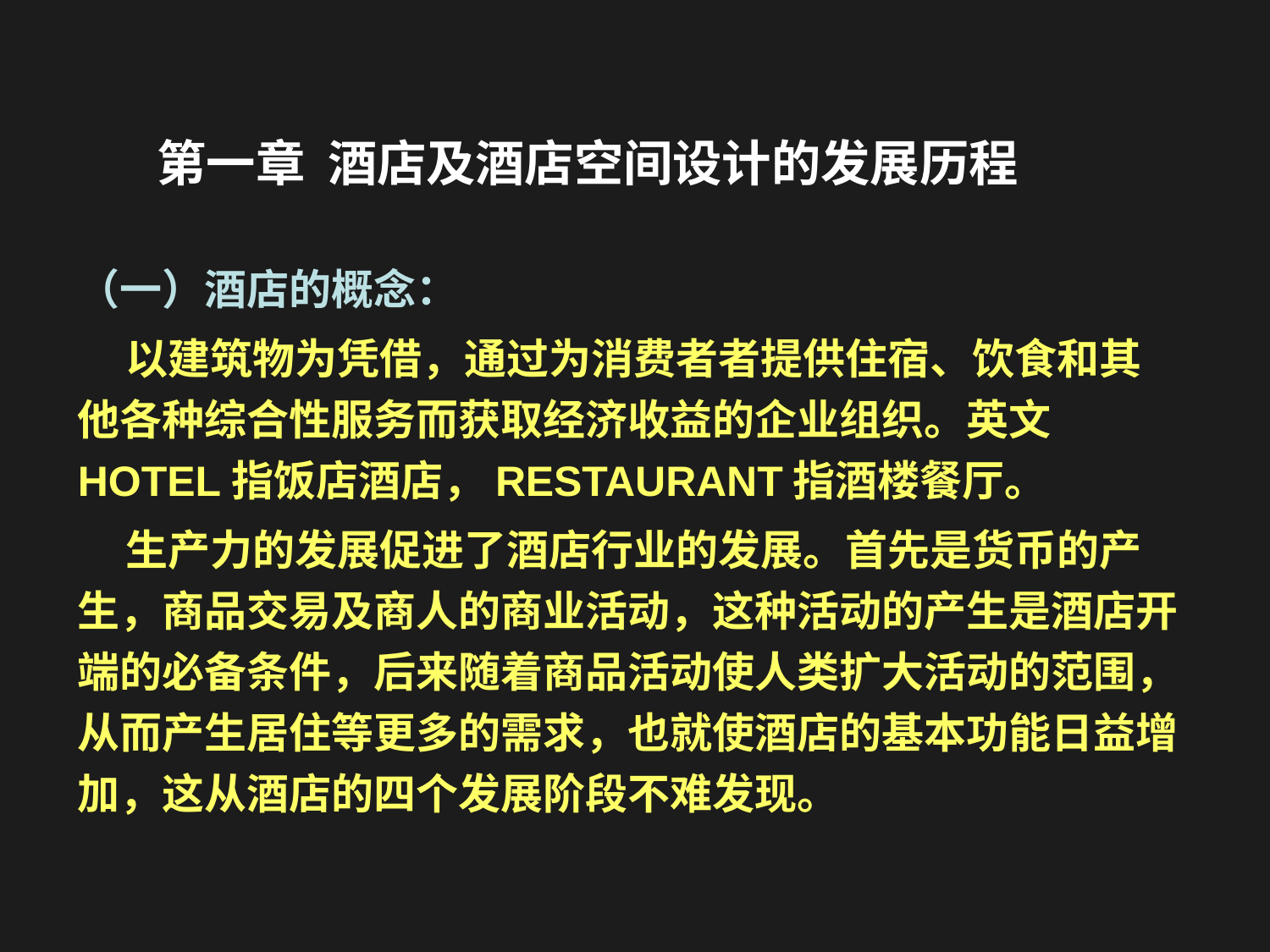

第一章  酒店及酒店空间设计的发展历程
（一）酒店的概念：
    以建筑物为凭借，通过为消费者者提供住宿、饮食和其他各种综合性服务而获取经济收益的企业组织。英文HOTEL指饭店酒店，RESTAURANT指酒楼餐厅。
    生产力的发展促进了酒店行业的发展。首先是货币的产生，商品交易及商人的商业活动，这种活动的产生是酒店开端的必备条件，后来随着商品活动使人类扩大活动的范围，从而产生居住等更多的需求，也就使酒店的基本功能日益增加，这从酒店的四个发展阶段不难发现。